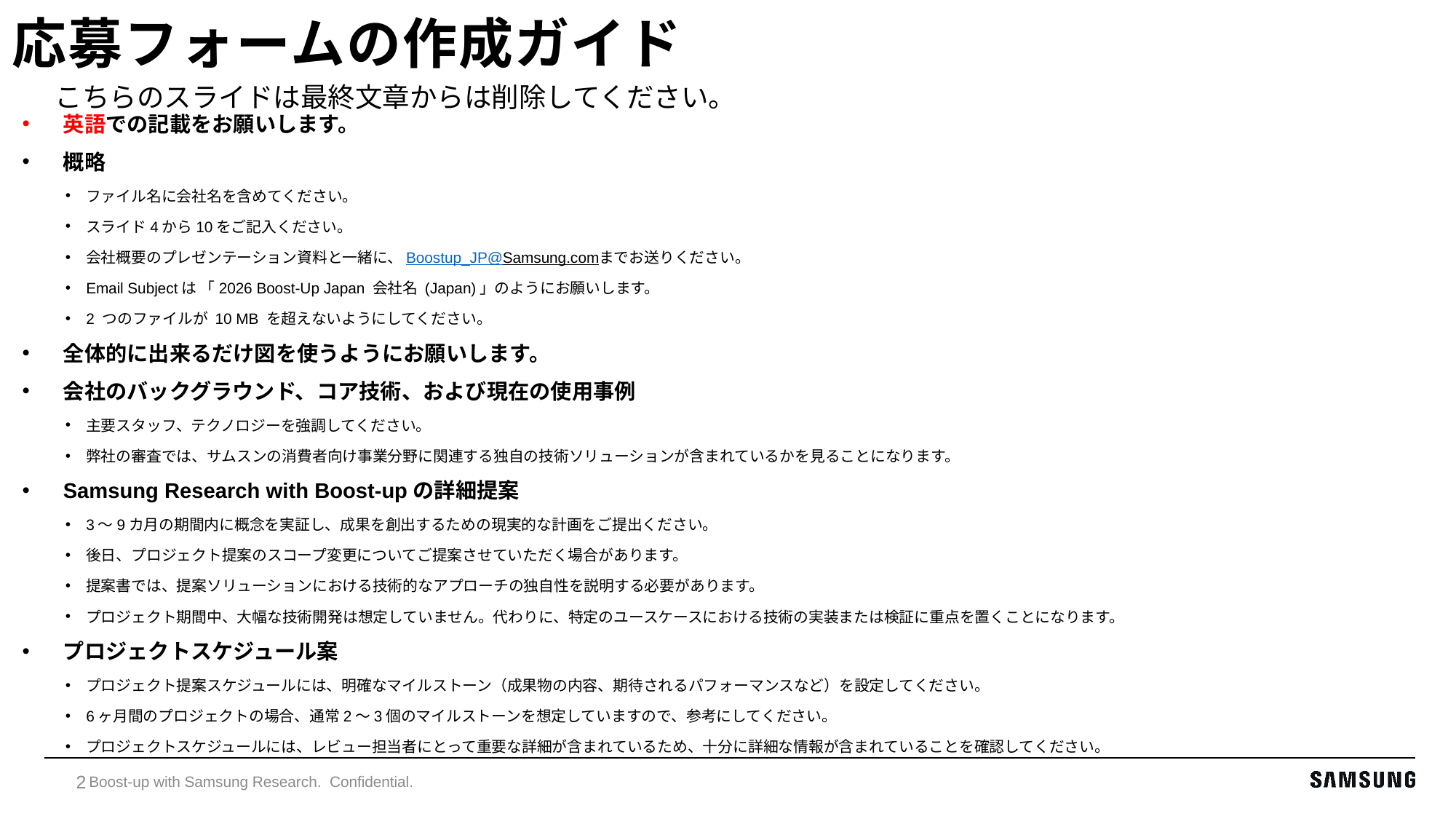

応募フォームの作成ガイド
こちらのスライドは最終文章からは削除してください。
英語での記載をお願いします。
概略
ファイル名に会社名を含めてください。
スライド4から10をご記入ください。
会社概要のプレゼンテーション資料と一緒に、Boostup_JP@Samsung.comまでお送りください。
Email Subjectは 「2026 Boost-Up Japan 会社名 (Japan)」のようにお願いします。
2 つのファイルが 10 MB を超えないようにしてください。
全体的に出来るだけ図を使うようにお願いします。
会社のバックグラウンド、コア技術、および現在の使用事例
主要スタッフ、テクノロジーを強調してください。
弊社の審査では、サムスンの消費者向け事業分野に関連する独自の技術ソリューションが含まれているかを見ることになります。
Samsung Research with Boost-upの詳細提案
3～9カ月の期間内に概念を実証し、成果を創出するための現実的な計画をご提出ください。
後日、プロジェクト提案のスコープ変更についてご提案させていただく場合があります。
提案書では、提案ソリューションにおける技術的なアプローチの独自性を説明する必要があります。
プロジェクト期間中、大幅な技術開発は想定していません。代わりに、特定のユースケースにおける技術の実装または検証に重点を置くことになります。
プロジェクトスケジュール案
プロジェクト提案スケジュールには、明確なマイルストーン（成果物の内容、期待されるパフォーマンスなど）を設定してください。
6ヶ月間のプロジェクトの場合、通常2～3個のマイルストーンを想定していますので、参考にしてください。
プロジェクトスケジュールには、レビュー担当者にとって重要な詳細が含まれているため、十分に詳細な情報が含まれていることを確認してください。

Boost-up with Samsung Research.  Confidential.
2